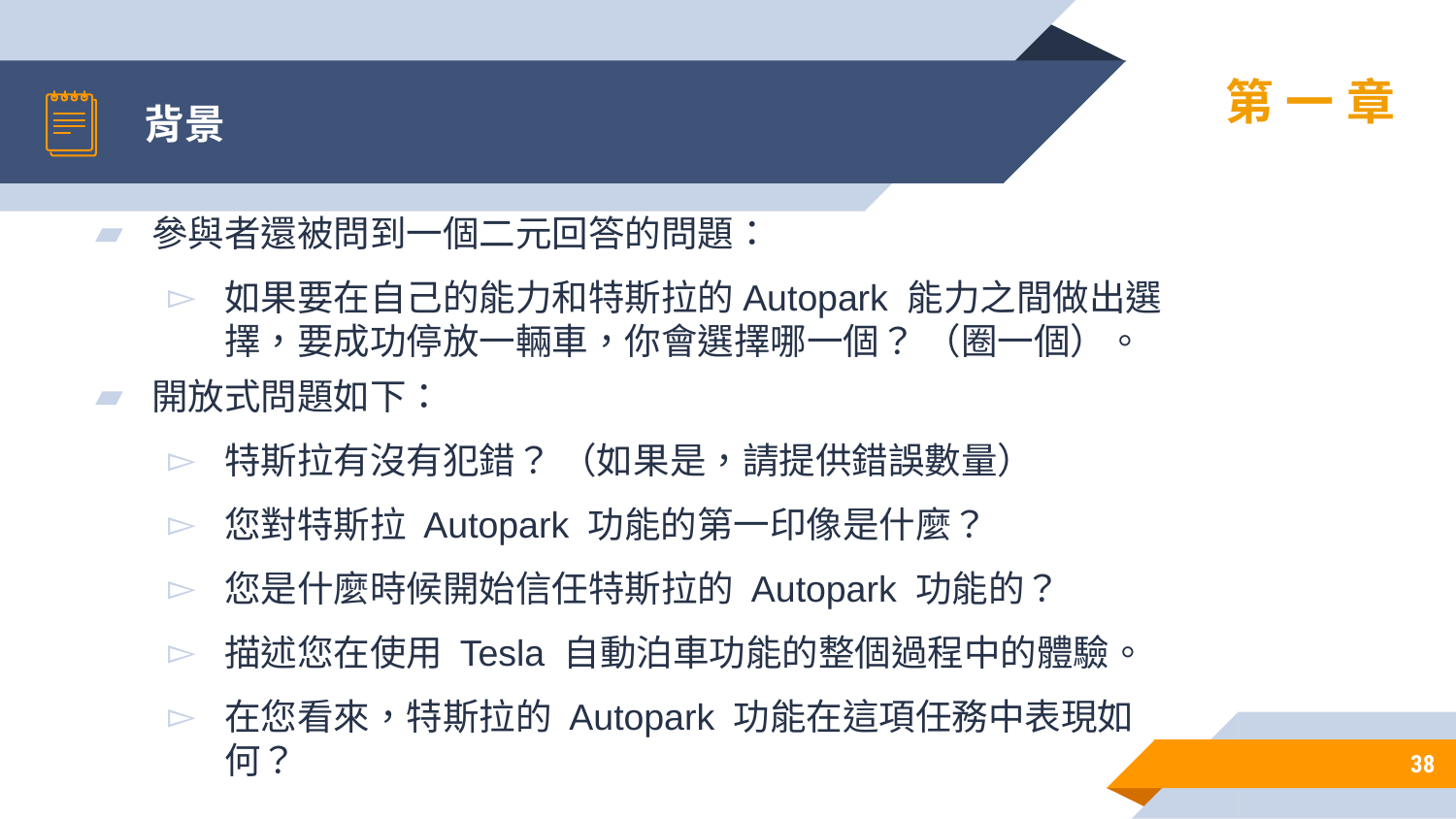

# 背景
第一章

參與者還被問到一個二元回答的問題：
如果要在自己的能力和特斯拉的Autopark 能力之間做出選擇，要成功停放一輛車，你會選擇哪一個？ （圈一個）。
開放式問題如下：
特斯拉有沒有犯錯？ （如果是，請提供錯誤數量）
您對特斯拉 Autopark 功能的第一印像是什麼？
您是什麼時候開始信任特斯拉的 Autopark 功能的？
描述您在使用 Tesla 自動泊車功能的整個過程中的體驗。
在您看來，特斯拉的 Autopark 功能在這項任務中表現如何？

38